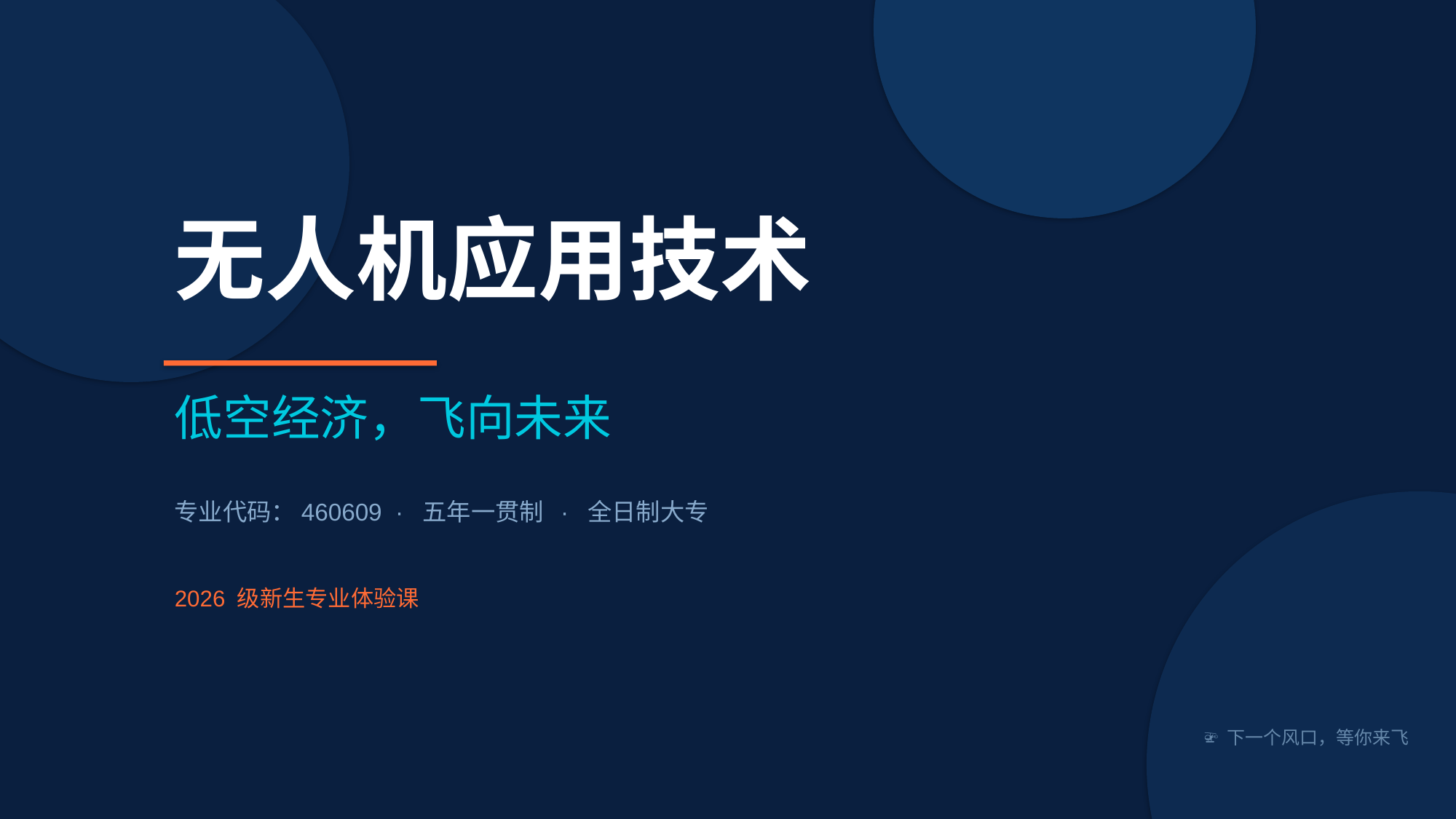

无人机应用技术

低空经济，飞向未来
专业代码：460609  ·  五年一贯制  ·  全日制大专

2026 级新生专业体验课
🚁 下一个风口，等你来飞